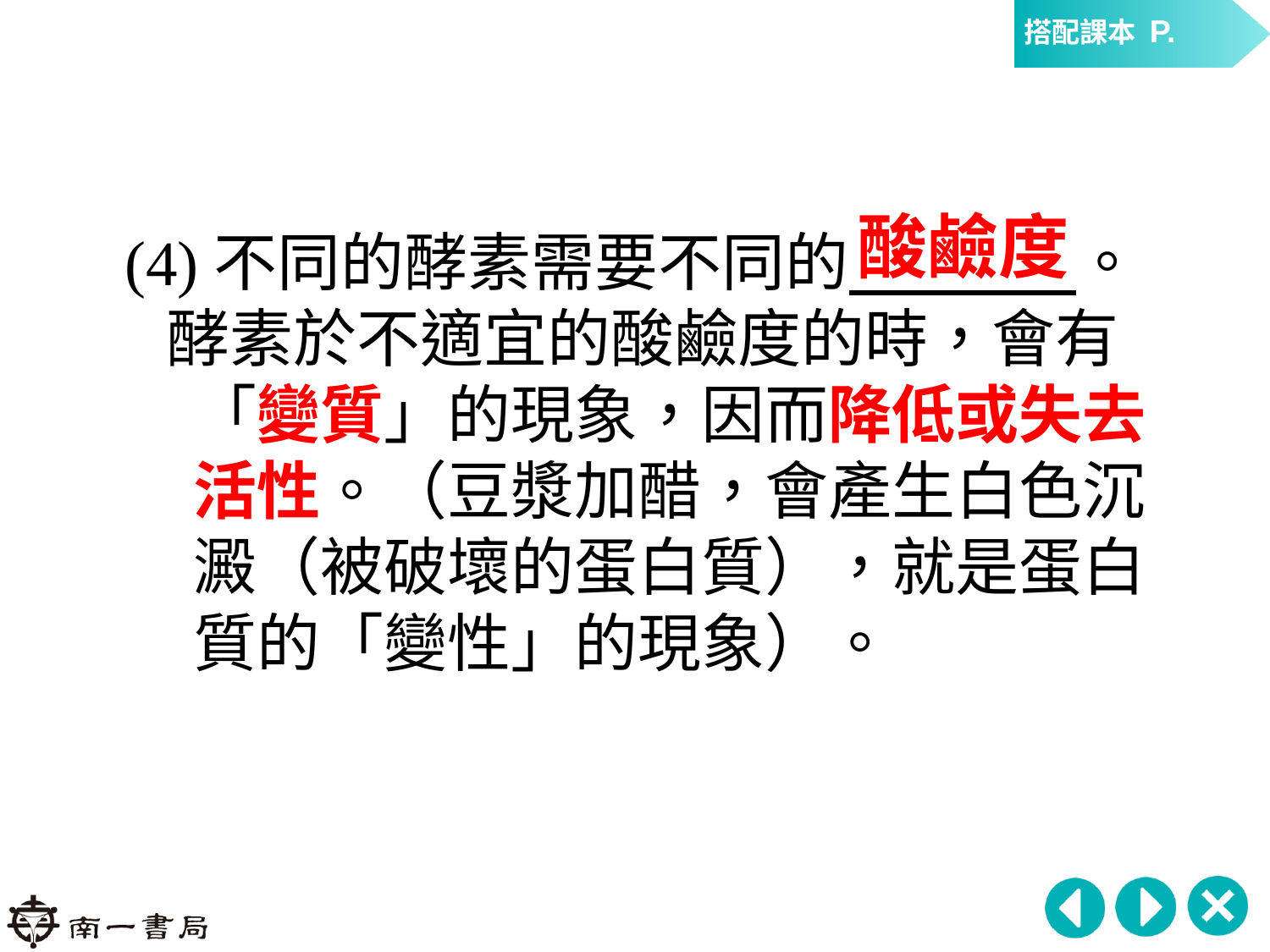

酸鹼度
 (4)不同的酵素需要不同的                。
   酵素於不適宜的酸鹼度的時，會有「變質」的現象，因而降低或失去活性。（豆漿加醋，會產生白色沉澱（被破壞的蛋白質），就是蛋白質的「變性」的現象）。